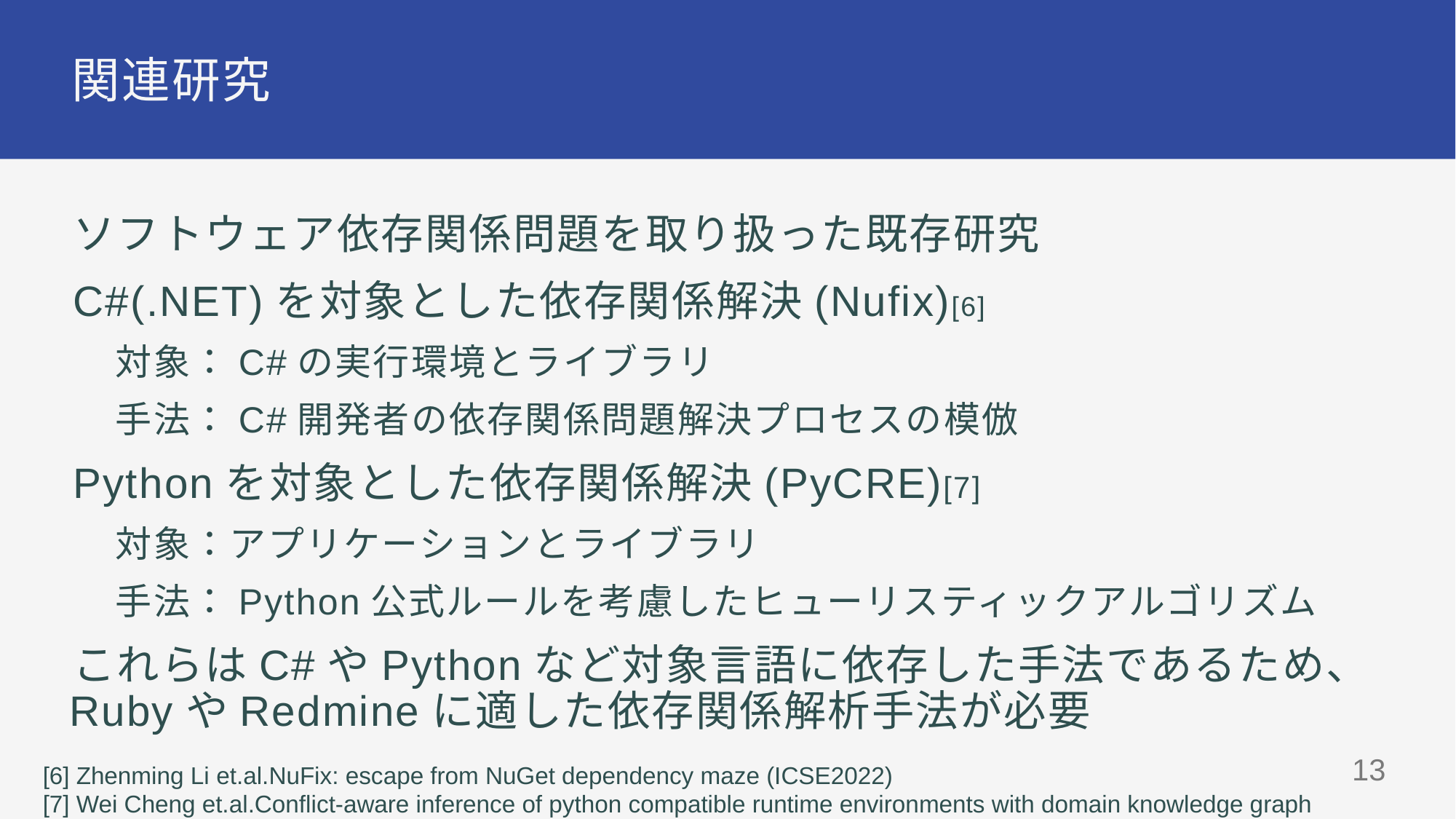

# 関連研究
ソフトウェア依存関係問題を取り扱った既存研究
C#(.NET)を対象とした依存関係解決(Nufix)[6]
対象：C#の実行環境とライブラリ
手法：C#開発者の依存関係問題解決プロセスの模倣
Pythonを対象とした依存関係解決(PyCRE)[7]
対象：アプリケーションとライブラリ
手法：Python公式ルールを考慮したヒューリスティックアルゴリズム
これらはC#やPythonなど対象言語に依存した手法であるため、
RubyやRedmineに適した依存関係解析手法が必要
13
[6] Zhenming Li et.al.NuFix: escape from NuGet dependency maze (ICSE2022)
[7] Wei Cheng et.al.Conflict-aware inference of python compatible runtime environments with domain knowledge graph (ICSE2022)